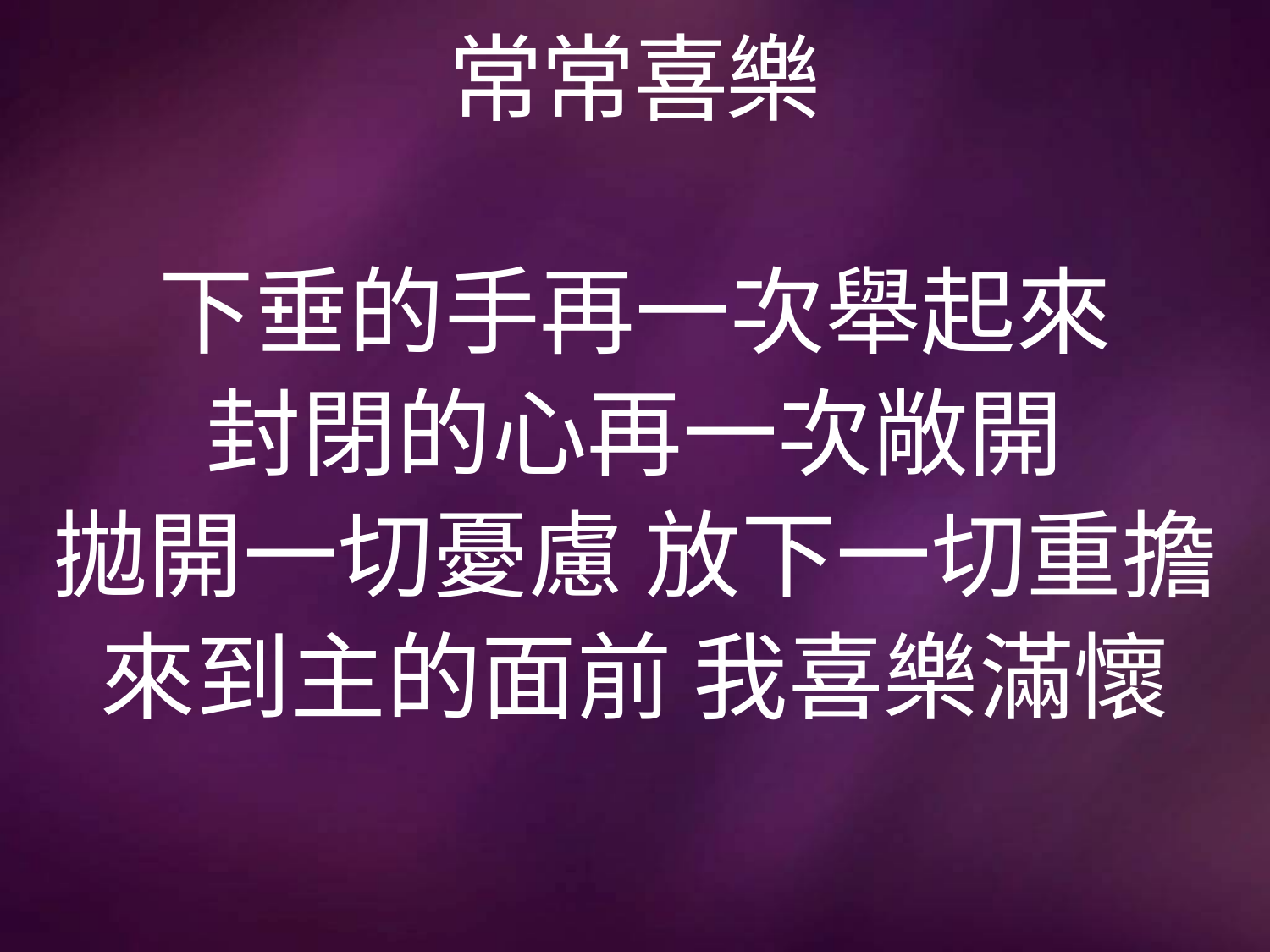

# 常常喜樂
下垂的手再一次舉起來
封閉的心再一次敞開
拋開一切憂慮 放下一切重擔
來到主的面前 我喜樂滿懷